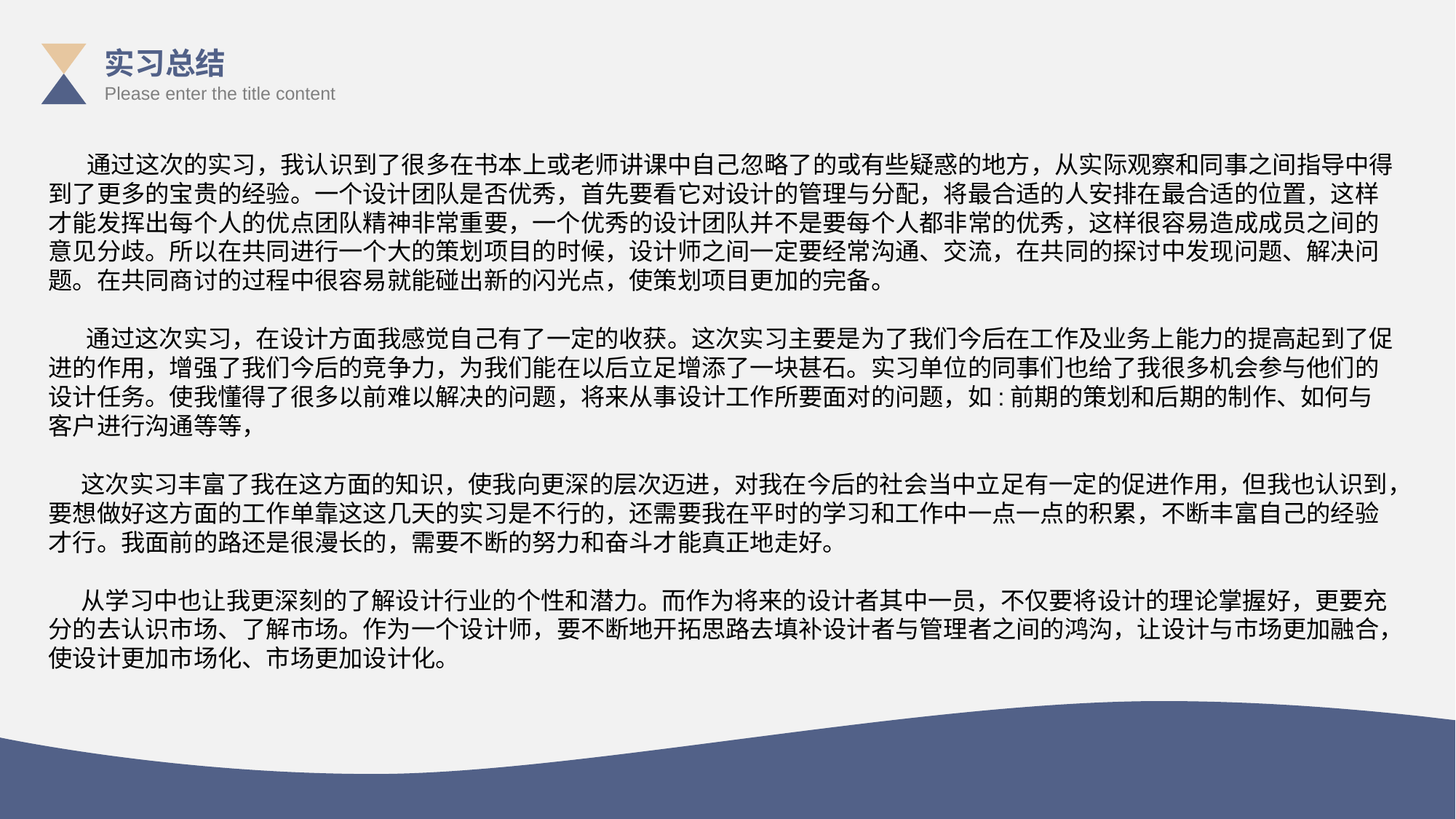

实习总结
Please enter the title content

      通过这次的实习，我认识到了很多在书本上或老师讲课中自己忽略了的或有些疑惑的地方，从实际观察和同事之间指导中得到了更多的宝贵的经验。一个设计团队是否优秀，首先要看它对设计的管理与分配，将最合适的人安排在最合适的位置，这样才能发挥出每个人的优点团队精神非常重要，一个优秀的设计团队并不是要每个人都非常的优秀，这样很容易造成成员之间的意见分歧。所以在共同进行一个大的策划项目的时候，设计师之间一定要经常沟通、交流，在共同的探讨中发现问题、解决问题。在共同商讨的过程中很容易就能碰出新的闪光点，使策划项目更加的完备。
       通过这次实习，在设计方面我感觉自己有了一定的收获。这次实习主要是为了我们今后在工作及业务上能力的提高起到了促进的作用，增强了我们今后的竞争力，为我们能在以后立足增添了一块甚石。实习单位的同事们也给了我很多机会参与他们的设计任务。使我懂得了很多以前难以解决的问题，将来从事设计工作所要面对的问题，如:前期的策划和后期的制作、如何与客户进行沟通等等，
      这次实习丰富了我在这方面的知识，使我向更深的层次迈进，对我在今后的社会当中立足有一定的促进作用，但我也认识到，要想做好这方面的工作单靠这这几天的实习是不行的，还需要我在平时的学习和工作中一点一点的积累，不断丰富自己的经验才行。我面前的路还是很漫长的，需要不断的努力和奋斗才能真正地走好。
      从学习中也让我更深刻的了解设计行业的个性和潜力。而作为将来的设计者其中一员，不仅要将设计的理论掌握好，更要充分的去认识市场、了解市场。作为一个设计师，要不断地开拓思路去填补设计者与管理者之间的鸿沟，让设计与市场更加融合，使设计更加市场化、市场更加设计化。